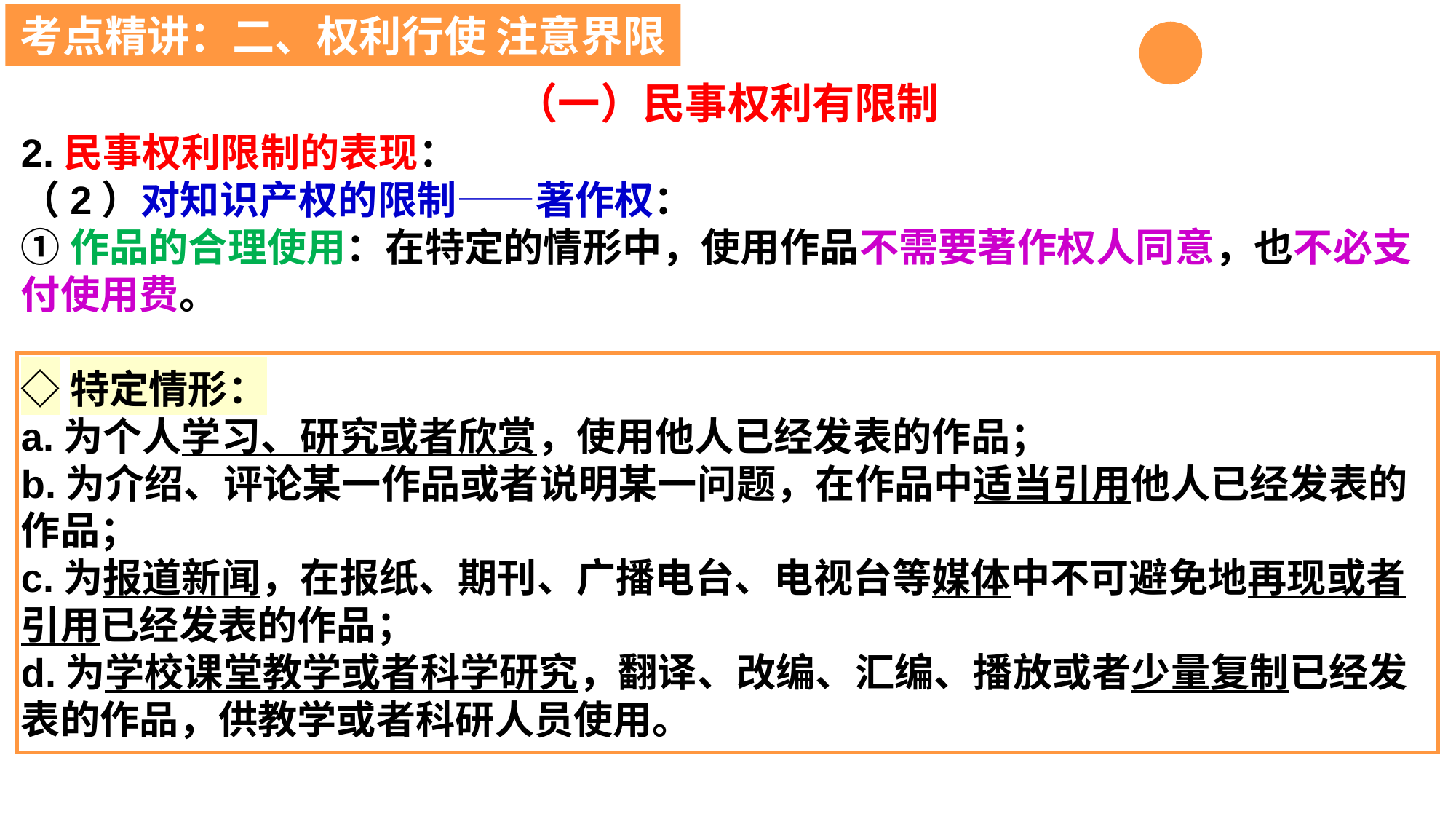

考点精讲：二、权利行使 注意界限

（一）民事权利有限制
2.民事权利限制的表现：
（2）对知识产权的限制——著作权：
①作品的合理使用：在特定的情形中，使用作品不需要著作权人同意，也不必支付使用费。

◇特定情形：
a.为个人学习、研究或者欣赏，使用他人已经发表的作品；
b.为介绍、评论某一作品或者说明某一问题，在作品中适当引用他人已经发表的作品；
c.为报道新闻，在报纸、期刊、广播电台、电视台等媒体中不可避免地再现或者引用已经发表的作品；
d.为学校课堂教学或者科学研究，翻译、改编、汇编、播放或者少量复制已经发表的作品，供教学或者科研人员使用。